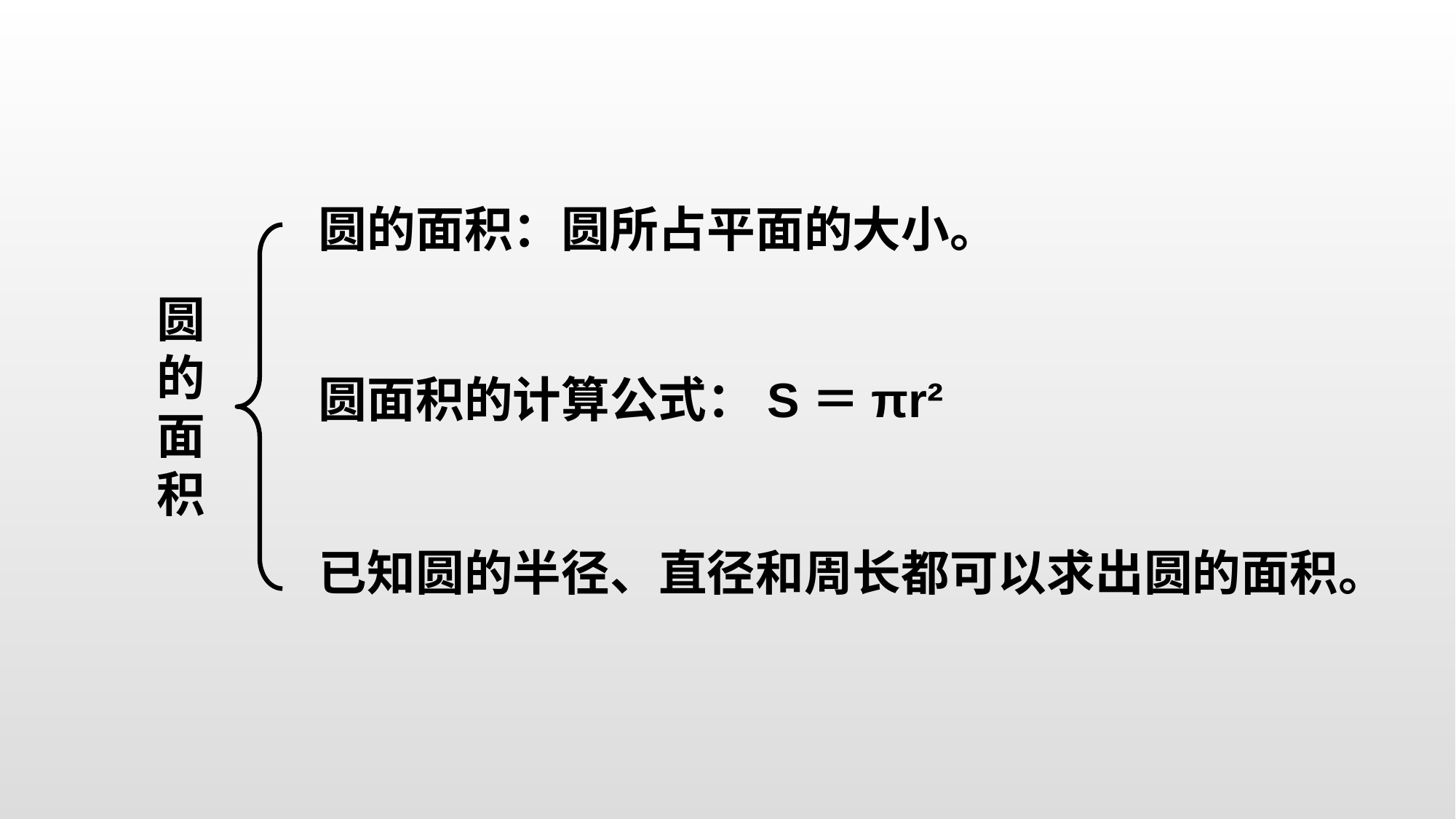

圆的面积：圆所占平面的大小。

圆的面积
圆面积的计算公式：S＝πr²
已知圆的半径、直径和周长都可以求出圆的面积。